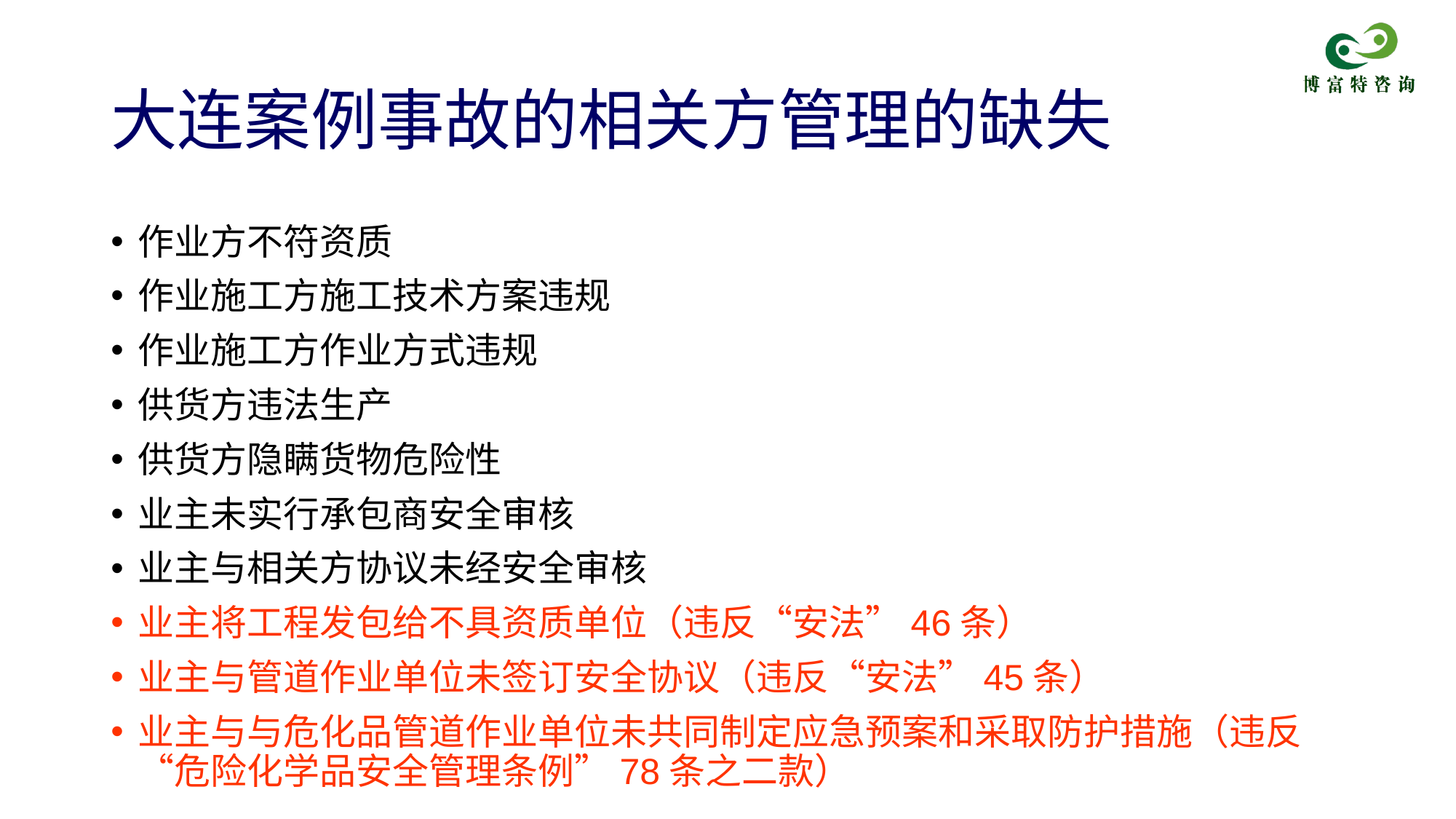

# 大连案例事故的相关方管理的缺失
作业方不符资质
作业施工方施工技术方案违规
作业施工方作业方式违规
供货方违法生产
供货方隐瞒货物危险性
业主未实行承包商安全审核
业主与相关方协议未经安全审核
业主将工程发包给不具资质单位（违反“安法”46条）
业主与管道作业单位未签订安全协议（违反“安法”45条）
业主与与危化品管道作业单位未共同制定应急预案和采取防护措施（违反“危险化学品安全管理条例”78条之二款）